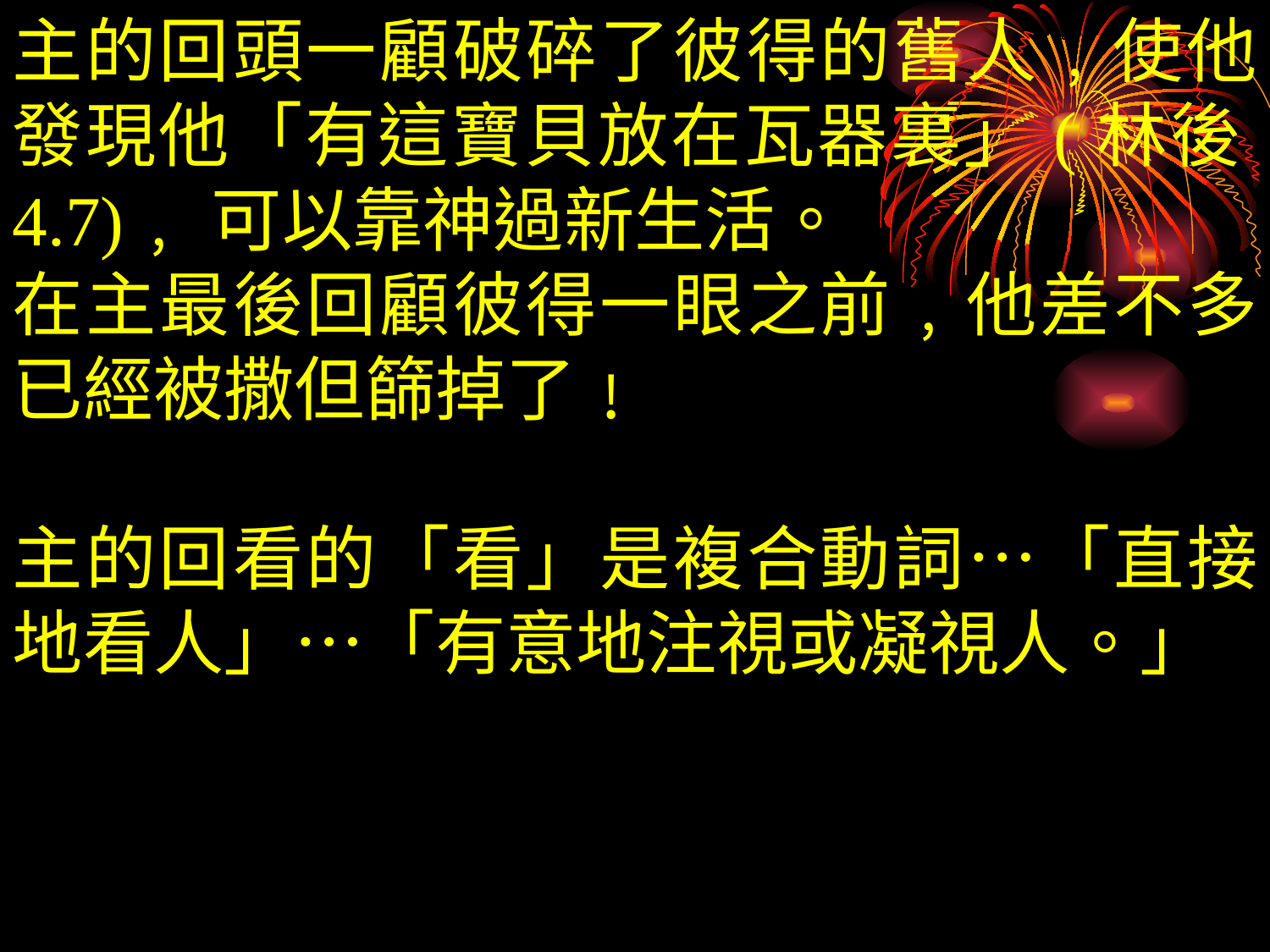

主的回頭一顧破碎了彼得的舊人﹐使他發現他「有這寶貝放在瓦器裏」(林後4.7)﹐可以靠神過新生活。
在主最後回顧彼得一眼之前﹐他差不多已經被撒但篩掉了﹗

主的回看的「看」是複合動詞…「直接地看人」…「有意地注視或凝視人。」